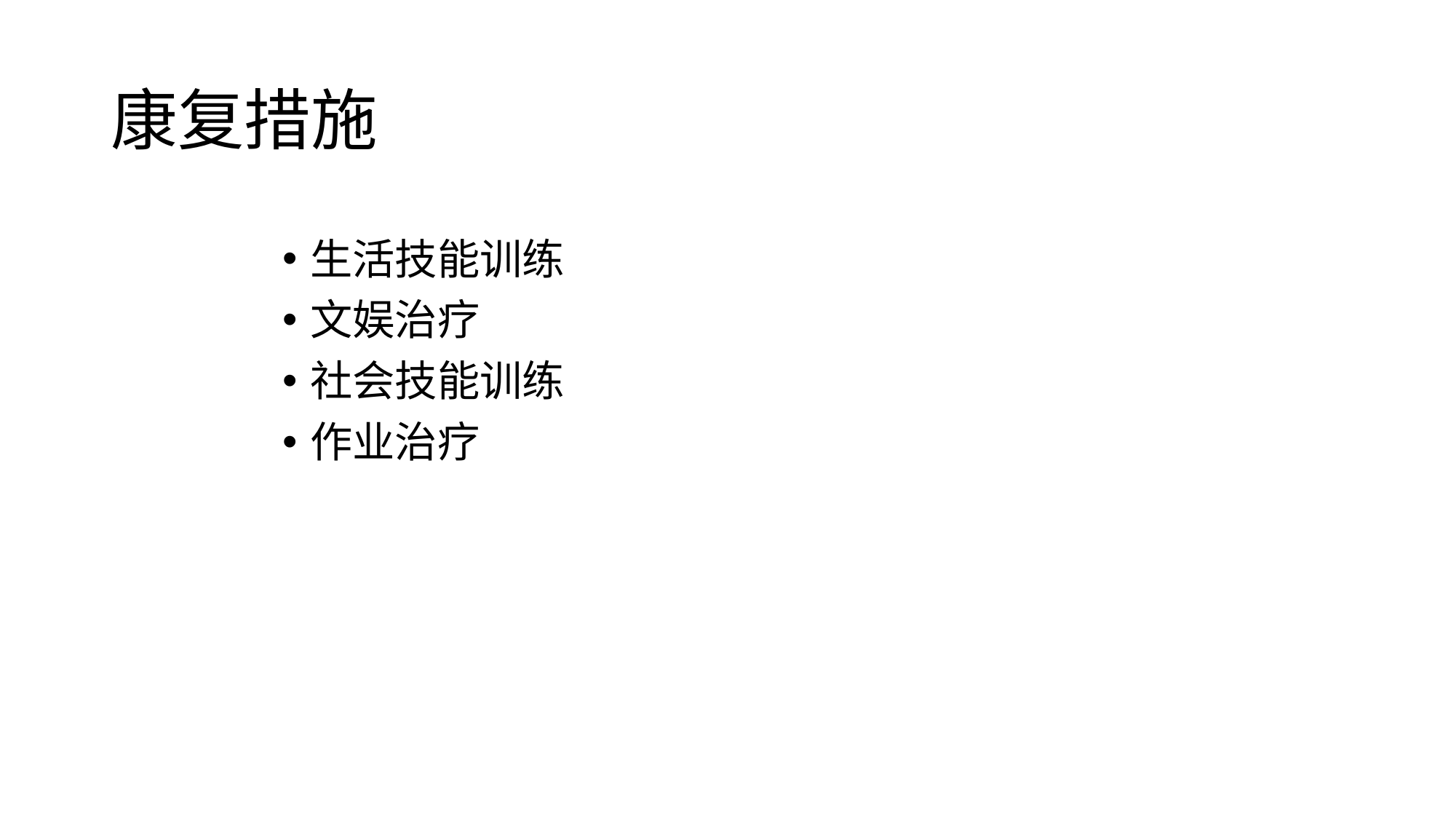

# 康复措施

生活技能训练
文娱治疗
社会技能训练
作业治疗

80